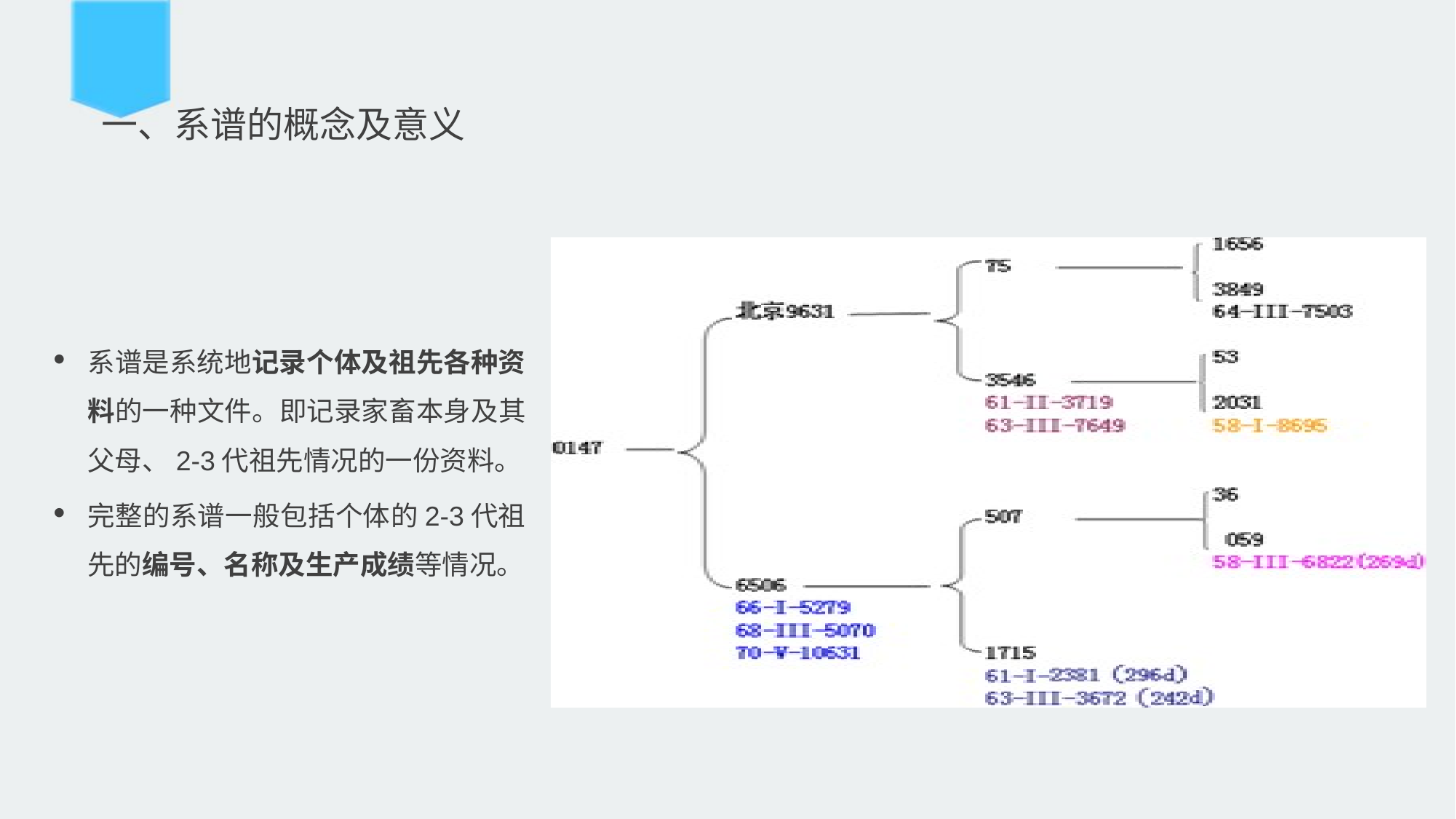

# 一、系谱的概念及意义

系谱是系统地记录个体及祖先各种资料的一种文件。即记录家畜本身及其父母、2-3代祖先情况的一份资料。
完整的系谱一般包括个体的2-3代祖先的编号、名称及生产成绩等情况。